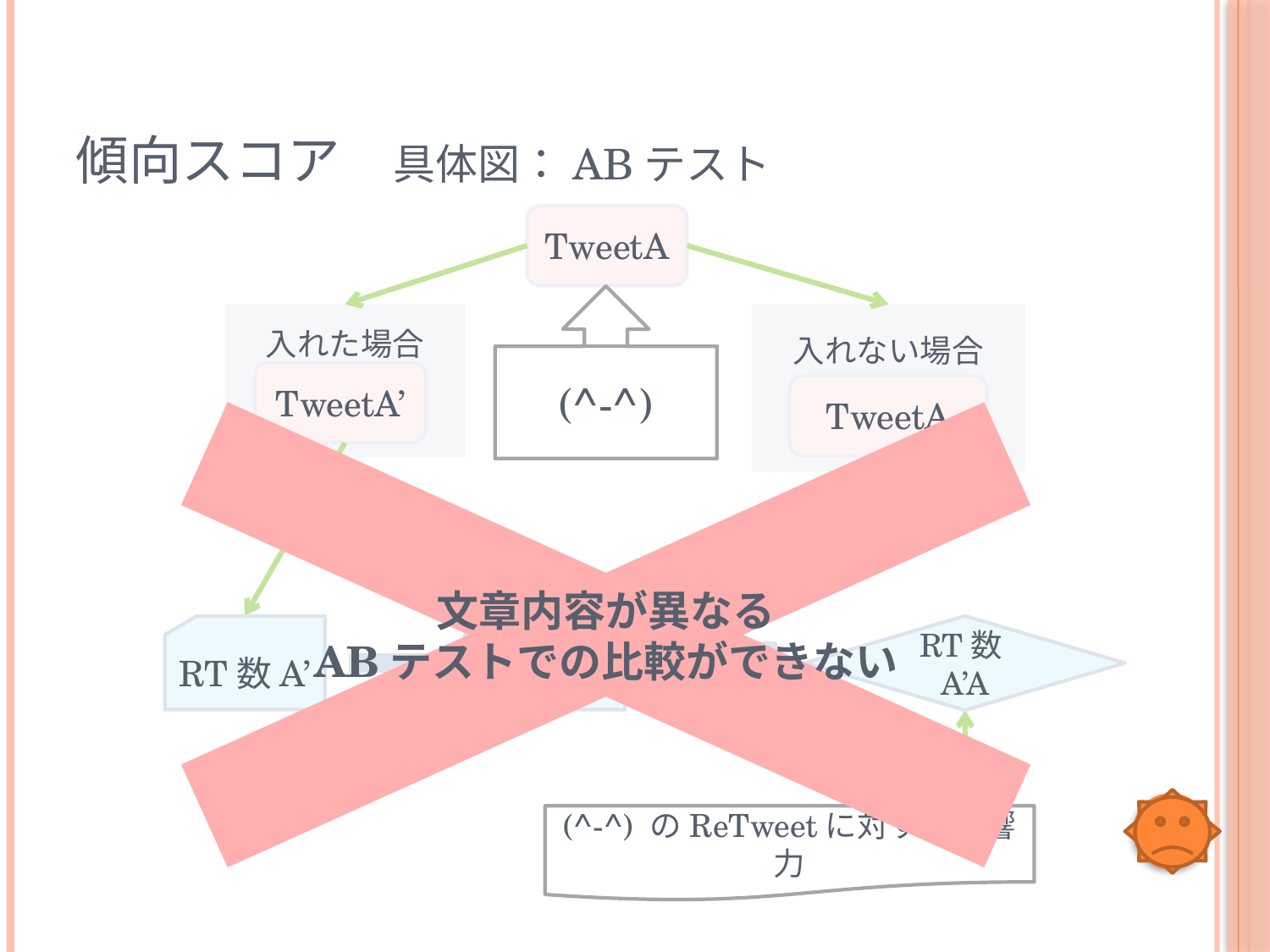

# 傾向スコア　具体図：ABテスト
TweetA
文章内容が異なる
ABテストでの比較ができない

入れない場合

入れた場合

(^-^)
TweetA’
TweetA
RT数A’
RT数A
RT数A’A

(^-^) のReTweetに対する影響力